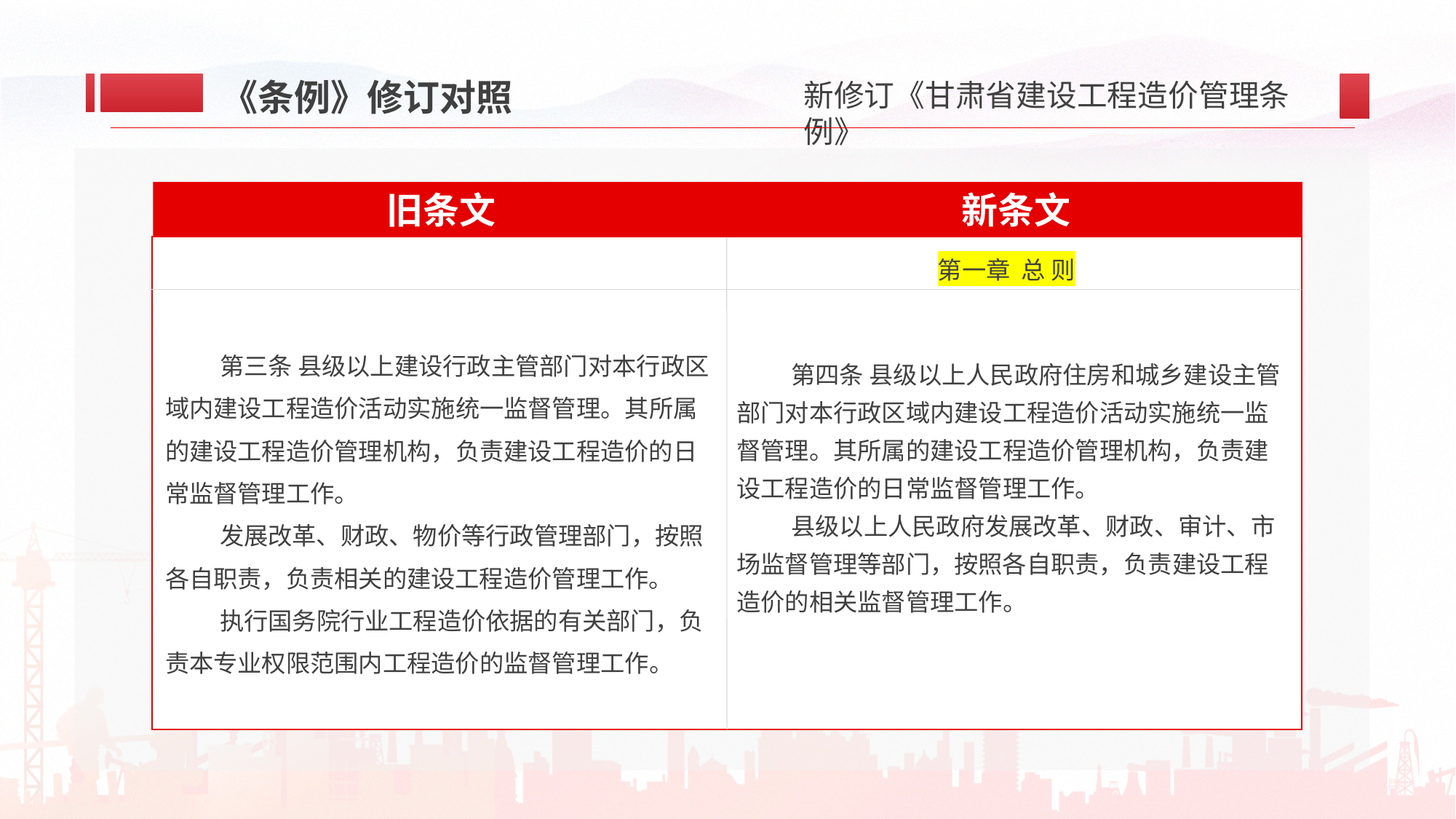

《条例》修订对照
新条文
旧条文

第四条 县级以上人民政府住房和城乡建设主管部门对本行政区域内建设工程造价活动实施统一监督管理。其所属的建设工程造价管理机构，负责建设工程造价的日常监督管理工作。
县级以上人民政府发展改革、财政、审计、市场监督管理等部门，按照各自职责，负责建设工程造价的相关监督管理工作。
第一章  总 则
第三条 县级以上建设行政主管部门对本行政区域内建设工程造价活动实施统一监督管理。其所属的建设工程造价管理机构，负责建设工程造价的日常监督管理工作。
发展改革、财政、物价等行政管理部门，按照各自职责，负责相关的建设工程造价管理工作。
执行国务院行业工程造价依据的有关部门，负责本专业权限范围内工程造价的监督管理工作。